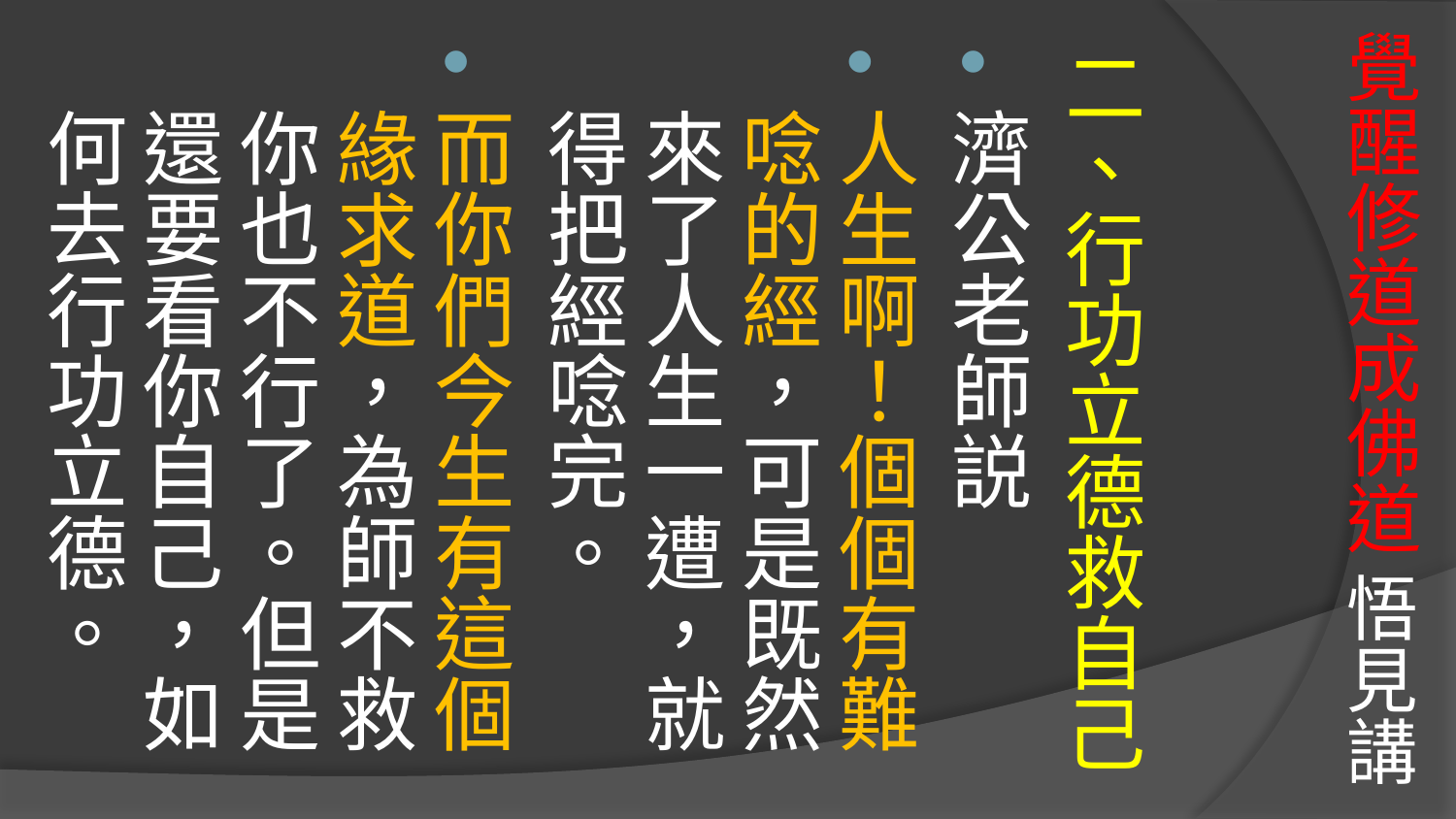

# 覺醒修道成佛道 悟見講
二、行功立德救自己
濟公老師説
人生啊！個個有難唸的經，可是既然來了人生一遭，就得把經唸完。
而你們今生有這個緣求道，為師不救你也不行了。但是還要看你自己，如何去行功立德。